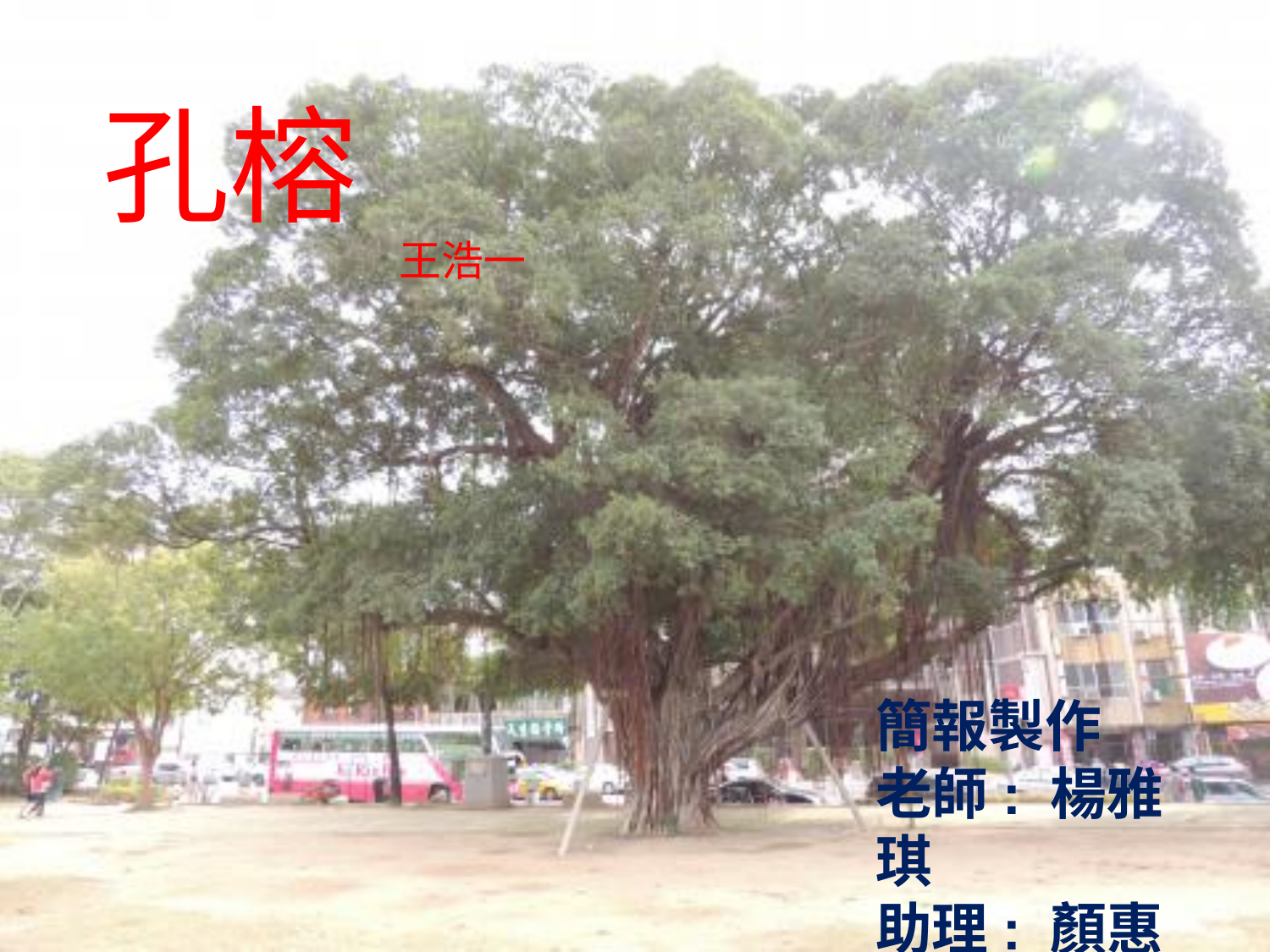

孔榕
王浩一
簡報製作
老師: 楊雅琪
助理: 顏惠君